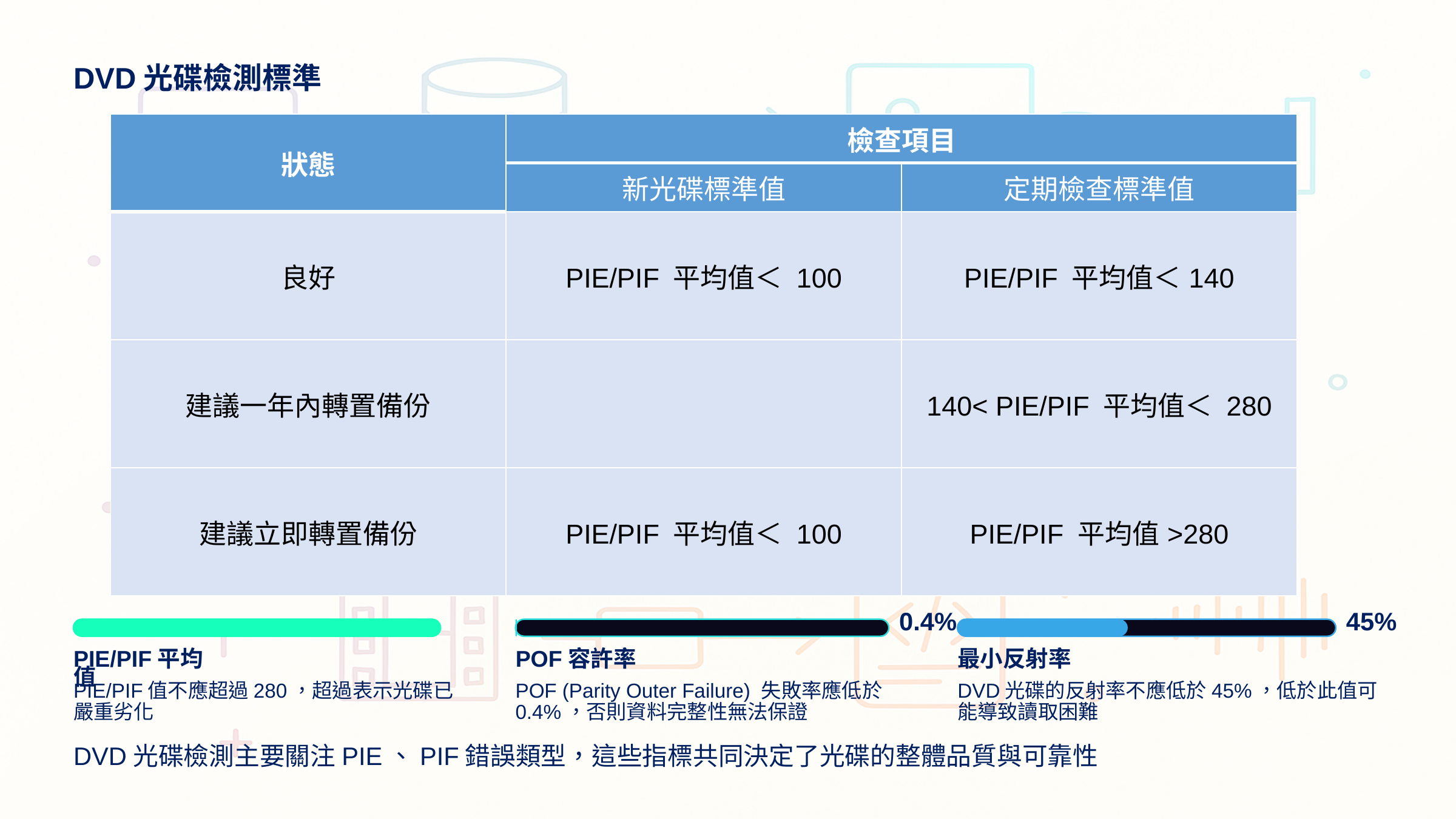

DVD光碟檢測標準
| 狀態 | 檢查項目 |  |
| --- | --- | --- |
|  | 新光碟標準值 | 定期檢查標準值 |
| 良好 | PIE/PIF 平均值＜ 100 | PIE/PIF 平均值＜140 |
| 建議一年內轉置備份 |  | 140< PIE/PIF 平均值＜ 280 |
| 建議立即轉置備份 | PIE/PIF 平均值＜ 100 | PIE/PIF 平均值>280 |

0.4%

45%
PIE/PIF平均值
POF容許率
最小反射率
PIE/PIF值不應超過280，超過表示光碟已嚴重劣化
POF (Parity Outer Failure) 失敗率應低於0.4%，否則資料完整性無法保證
DVD光碟的反射率不應低於45%，低於此值可能導致讀取困難
DVD光碟檢測主要關注PIE、PIF錯誤類型，這些指標共同決定了光碟的整體品質與可靠性